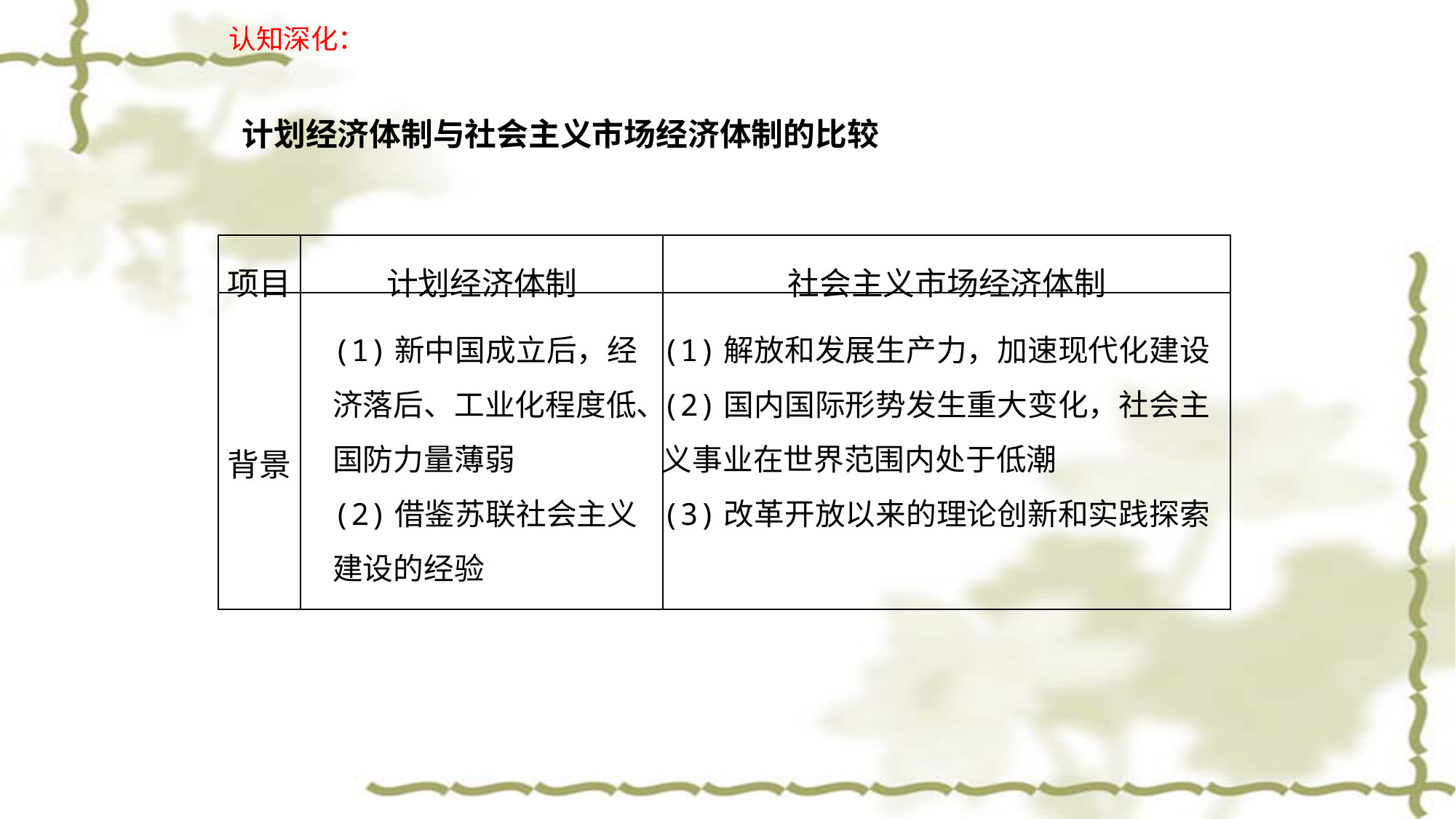

认知深化：
计划经济体制与社会主义市场经济体制的比较
| 项目 | 计划经济体制 | 社会主义市场经济体制 |
| --- | --- | --- |
| 背景 |  |  |
(1)新中国成立后，经济落后、工业化程度低、国防力量薄弱
(2)借鉴苏联社会主义建设的经验
(1)解放和发展生产力，加速现代化建设
(2)国内国际形势发生重大变化，社会主义事业在世界范围内处于低潮
(3)改革开放以来的理论创新和实践探索